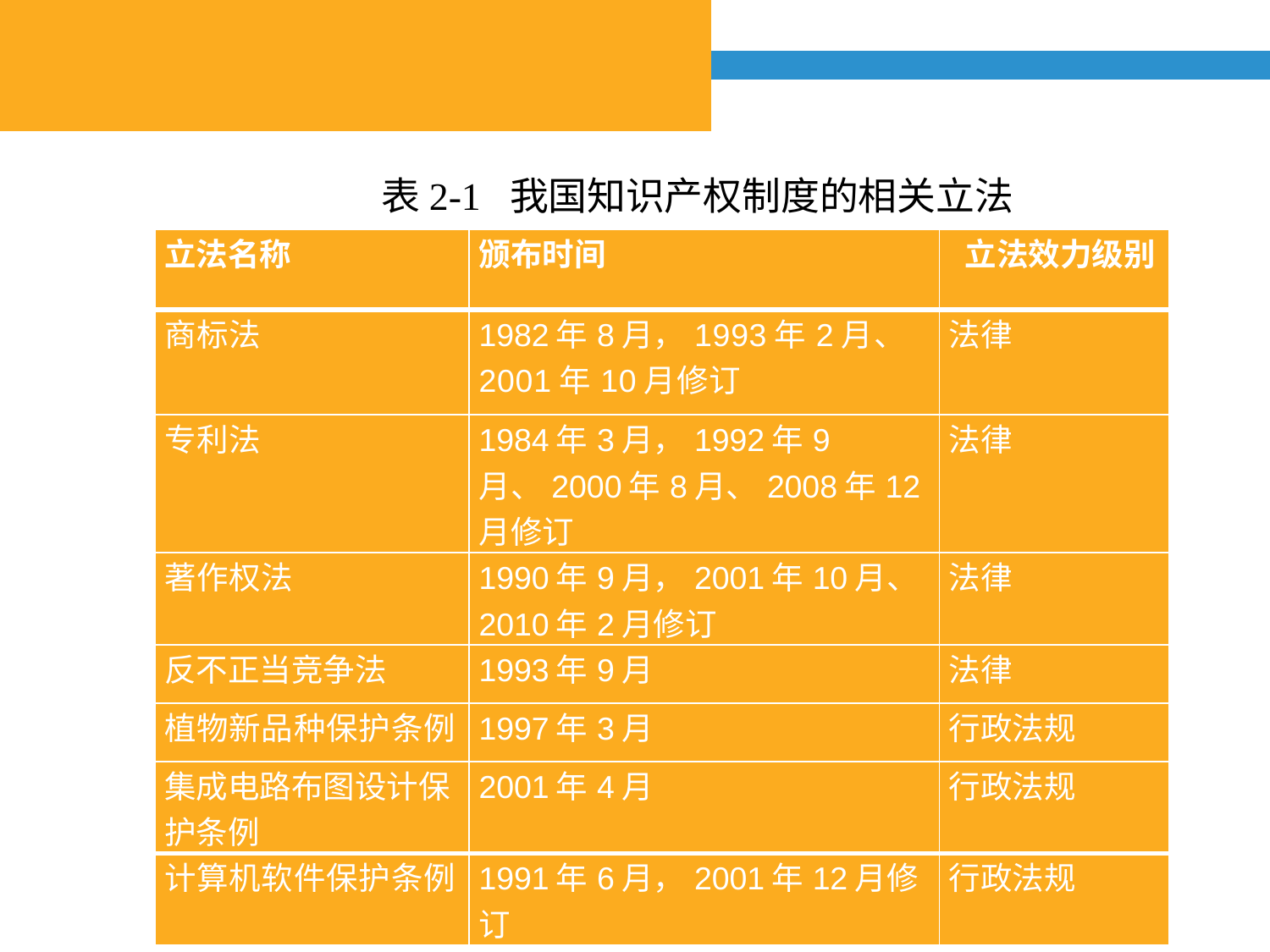

表2-1  我国知识产权制度的相关立法
| 立法名称 | 颁布时间 | 立法效力级别 |
| --- | --- | --- |
| 商标法 | 1982年8月，1993年2月、2001年10月修订 | 法律 |
| 专利法 | 1984年3月，1992年9月、2000年8月、2008年12月修订 | 法律 |
| 著作权法 | 1990年9月，2001年10月、2010年2月修订 | 法律 |
| 反不正当竞争法 | 1993年9月 | 法律 |
| 植物新品种保护条例 | 1997年3月 | 行政法规 |
| 集成电路布图设计保护条例 | 2001年4月 | 行政法规 |
| 计算机软件保护条例 | 1991年6月，2001年12月修订 | 行政法规 |